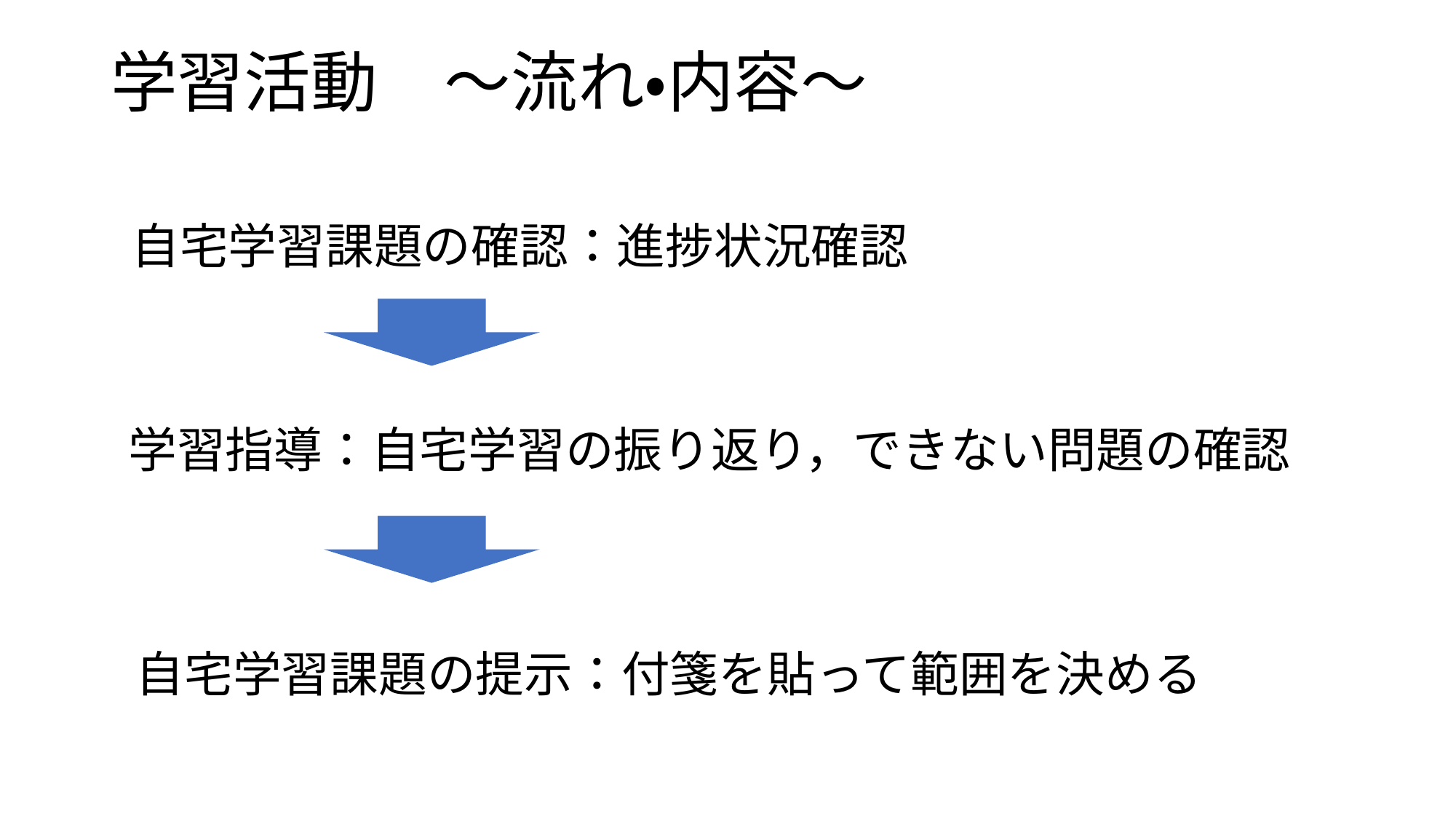

学習活動　〜流れ・内容〜
自宅学習課題の確認：進捗状況確認

学習指導：自宅学習の振り返り，できない問題の確認

自宅学習課題の提示：付箋を貼って範囲を決める